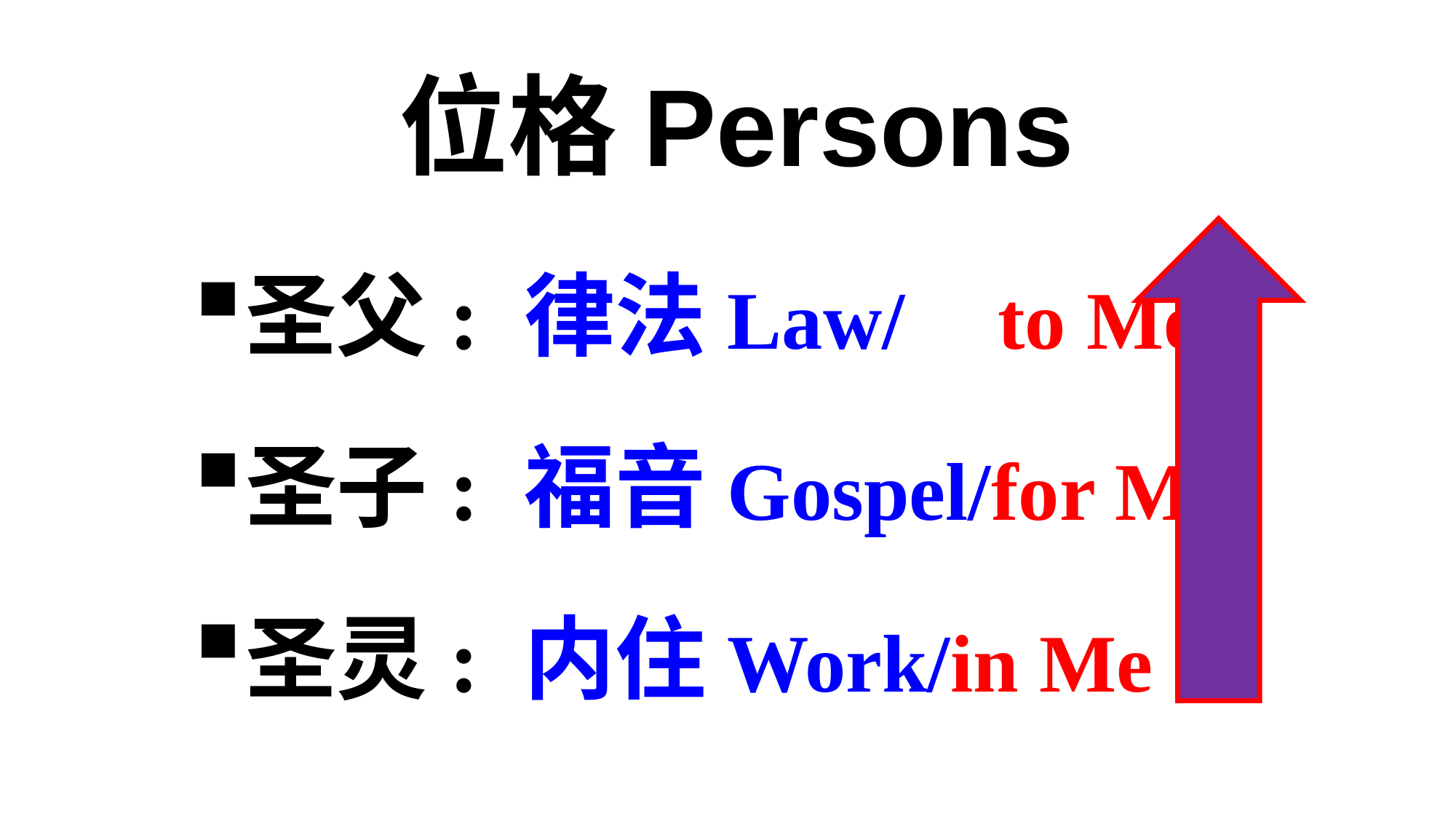

位格Persons
圣父: 律法Law/	to Me
圣子: 福音Gospel/for Me
圣灵: 内住Work/in Me